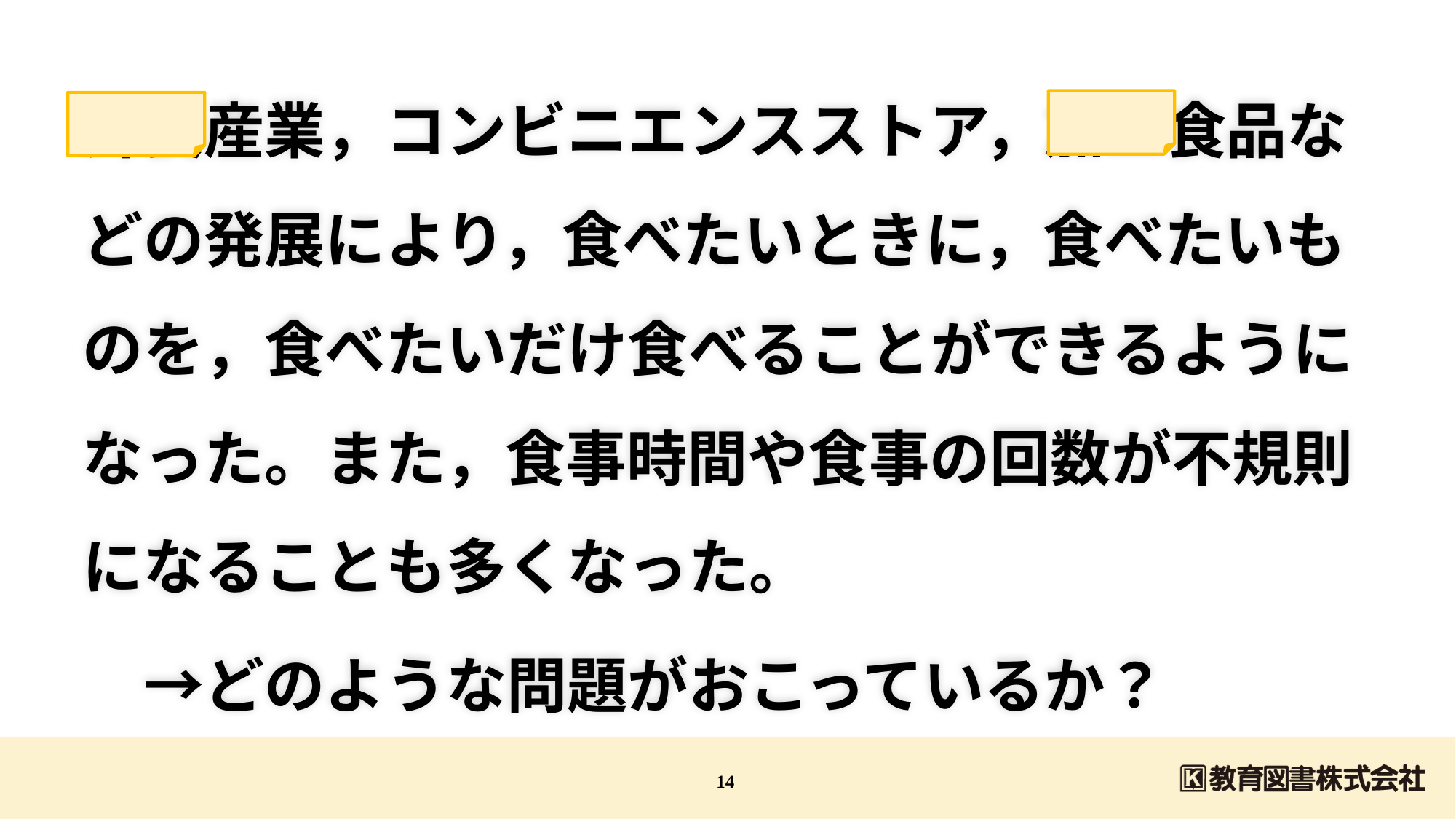

外食産業，コンビニエンスストア，加工食品などの発展により，食べたいときに，食べたいものを，食べたいだけ食べることができるようになった。また，食事時間や食事の回数が不規則になることも多くなった。
　→どのような問題がおこっているか？

14